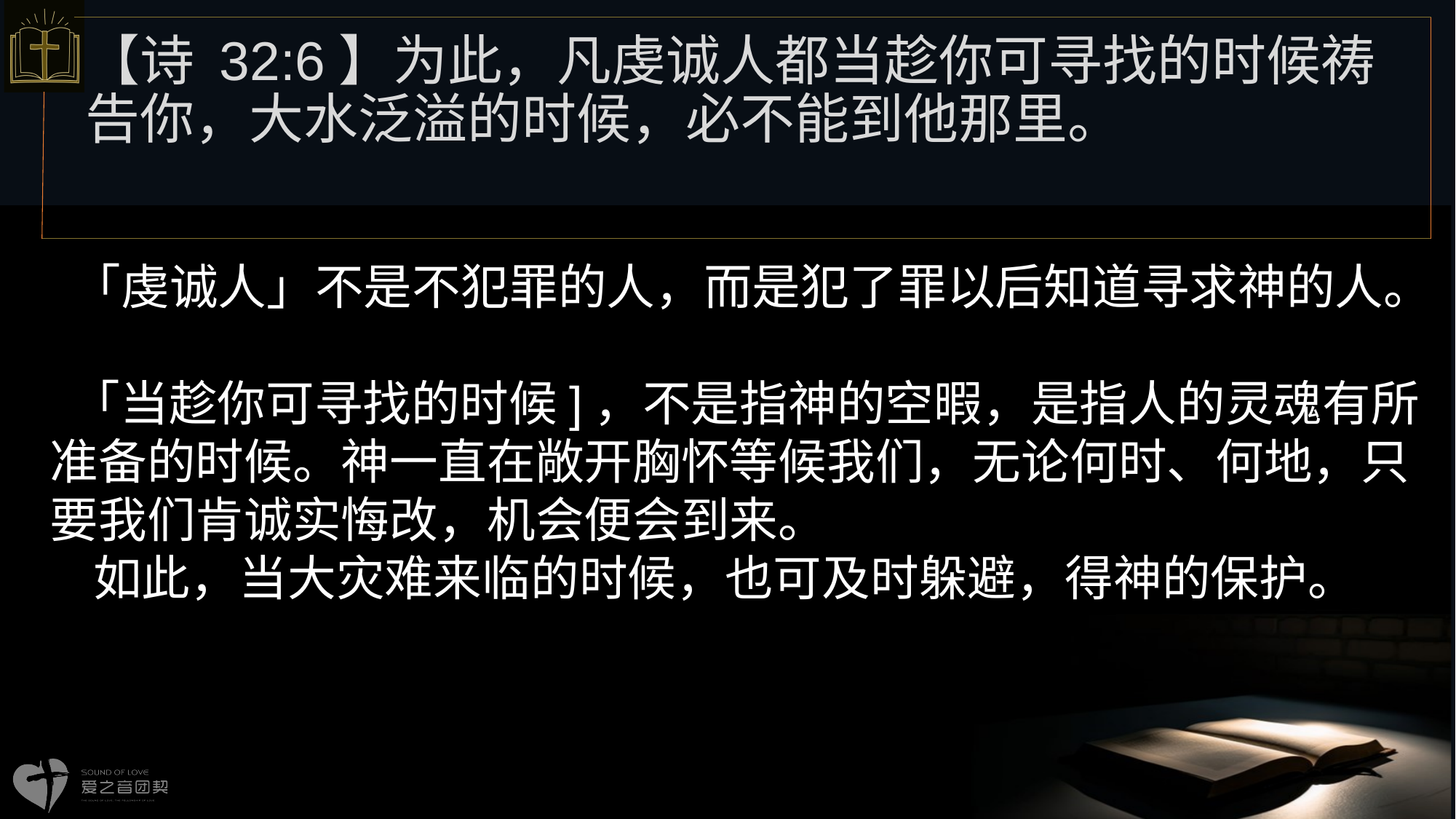

【诗 32:6】为此，凡虔诚人都当趁你可寻找的时候祷告你，大水泛溢的时候，必不能到他那里。
# 「虔诚人」不是不犯罪的人，而是犯了罪以后知道寻求神的人。 「当趁你可寻找的时候]，不是指神的空暇，是指人的灵魂有所准备的时候。神一直在敞开胸怀等候我们，无论何时、何地，只要我们肯诚实悔改，机会便会到来。 如此，当大灾难来临的时候，也可及时躲避，得神的保护。